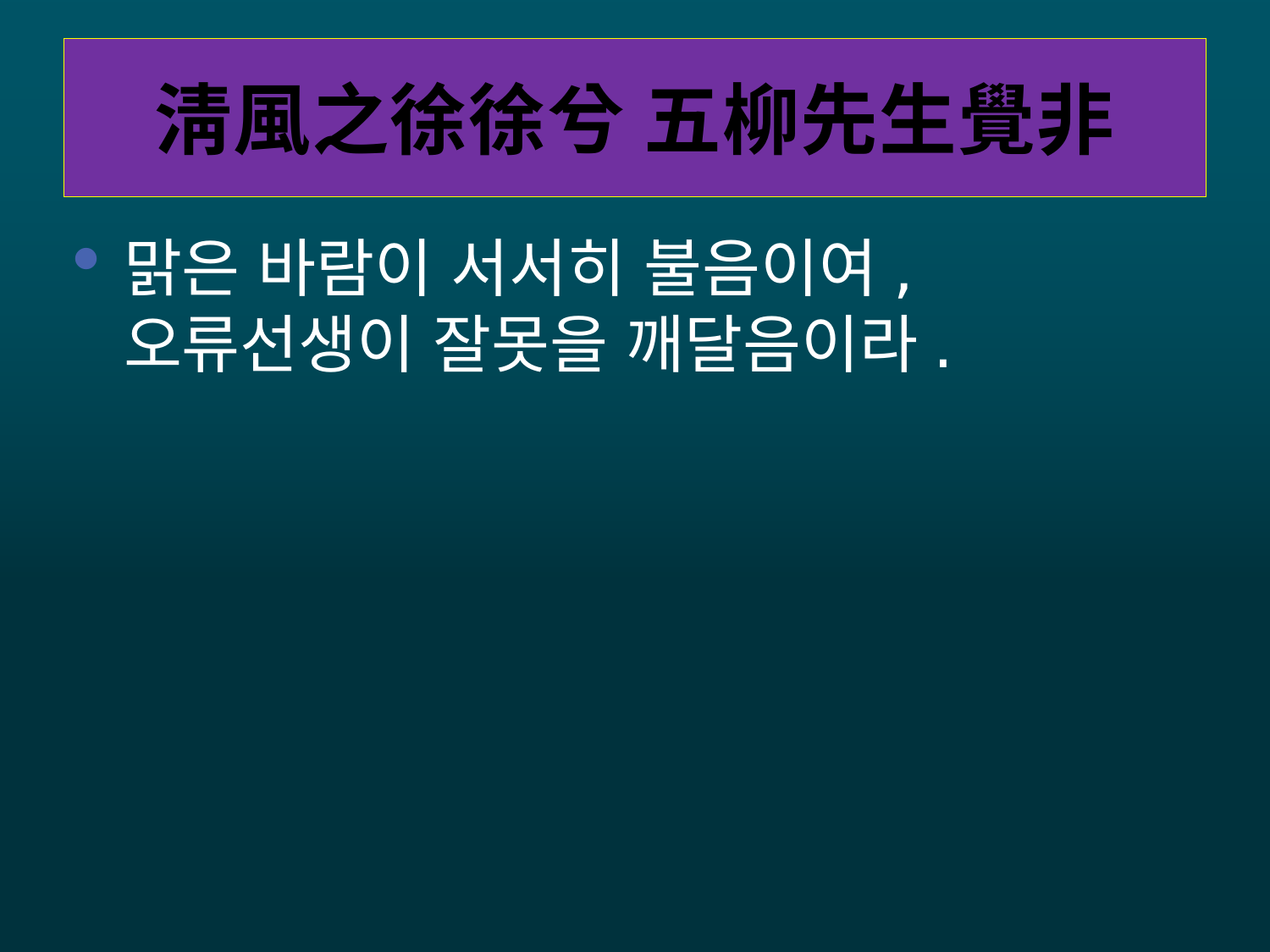

# 淸風之徐徐兮 五柳先生覺非
맑은 바람이 서서히 불음이여, 오류선생이 잘못을 깨달음이라.